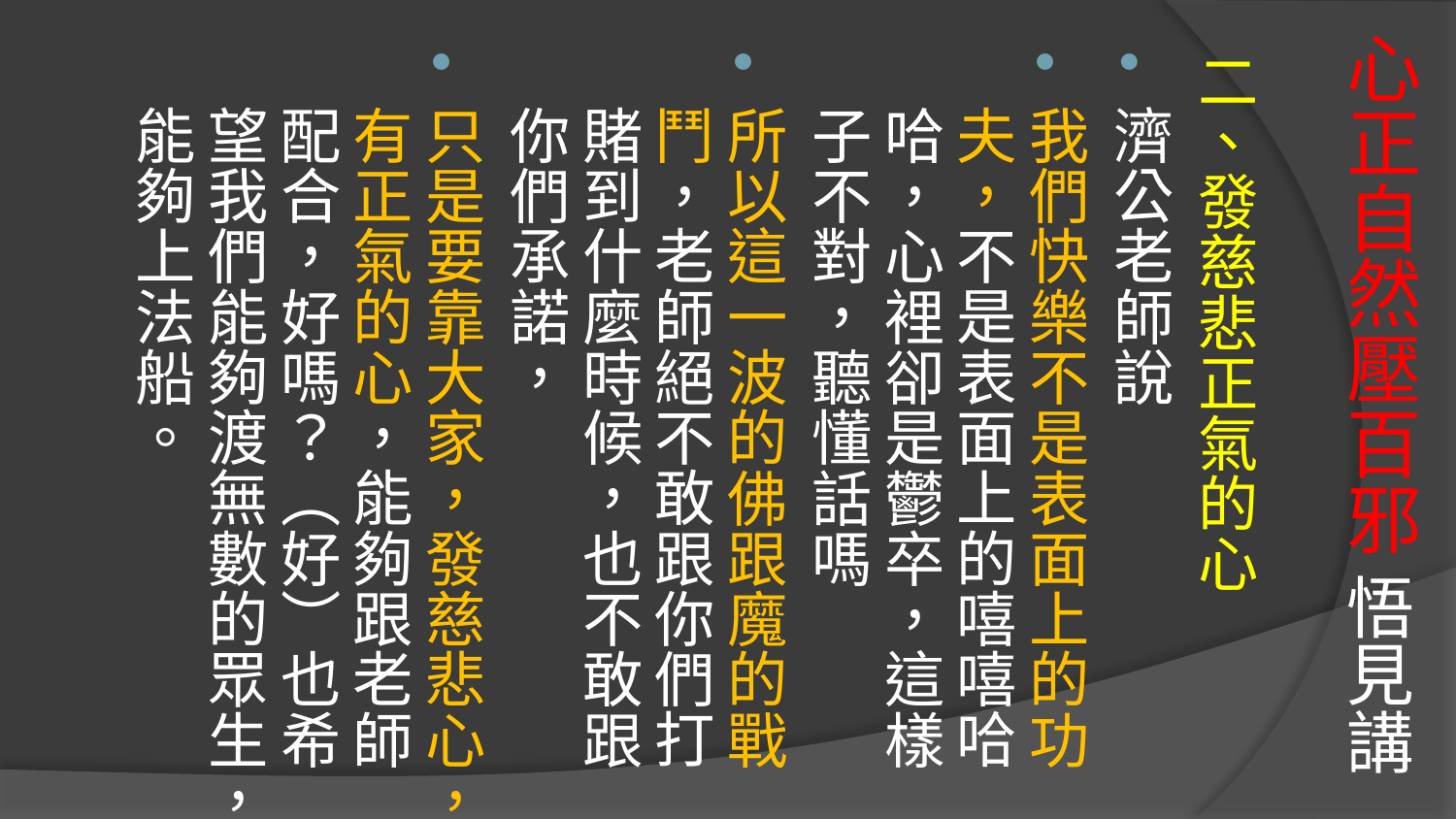

# 心正自然壓百邪 悟見講
二、發慈悲正氣的心
濟公老師說
我們快樂不是表面上的功夫，不是表面上的嘻嘻哈哈，心裡卻是鬱卒，這樣子不對，聽懂話嗎
所以這一波的佛跟魔的戰鬥，老師絕不敢跟你們打賭到什麼時候，也不敢跟你們承諾，
只是要靠大家，發慈悲心，有正氣的心，能夠跟老師配合，好嗎？（好）也希望我們能夠渡無數的眾生，能夠上法船。